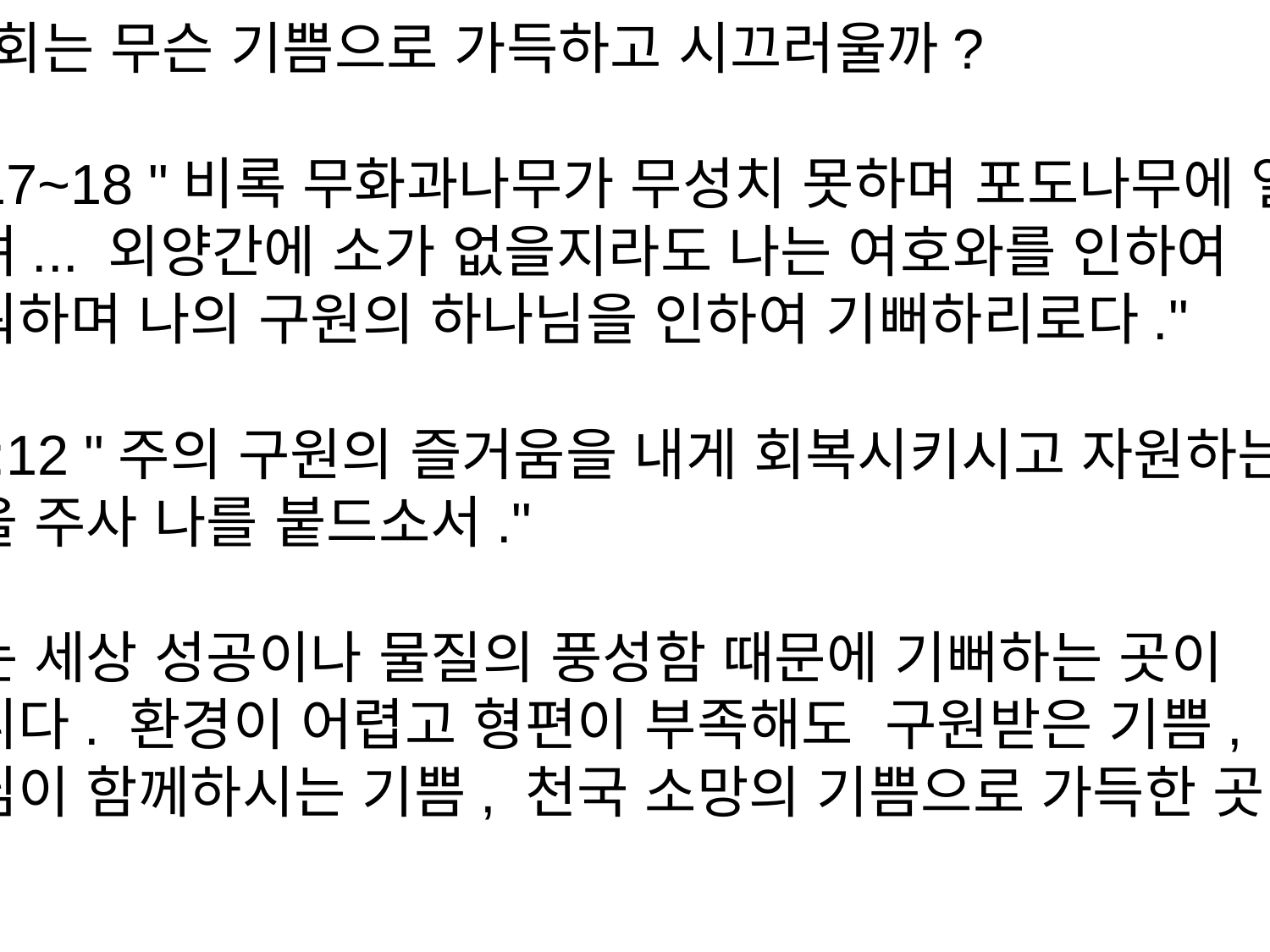

2. 교회는 무슨 기쁨으로 가득하고 시끄러울까?

합3:17~18 "비록 무화과나무가 무성치 못하며 포도나무에 열매가 없으며... 외양간에 소가 없을지라도 나는 여호와를 인하여 즐거워하며 나의 구원의 하나님을 인하여 기뻐하리로다."

시51:12 "주의 구원의 즐거움을 내게 회복시키시고 자원하는 심령을 주사 나를 붙드소서."

교회는 세상 성공이나 물질의 풍성함 때문에 기뻐하는 곳이 아닙니다. 환경이 어렵고 형편이 부족해도  구원받은 기쁨, 하나님이 함께하시는 기쁨, 천국 소망의 기쁨으로 가득한 곳.